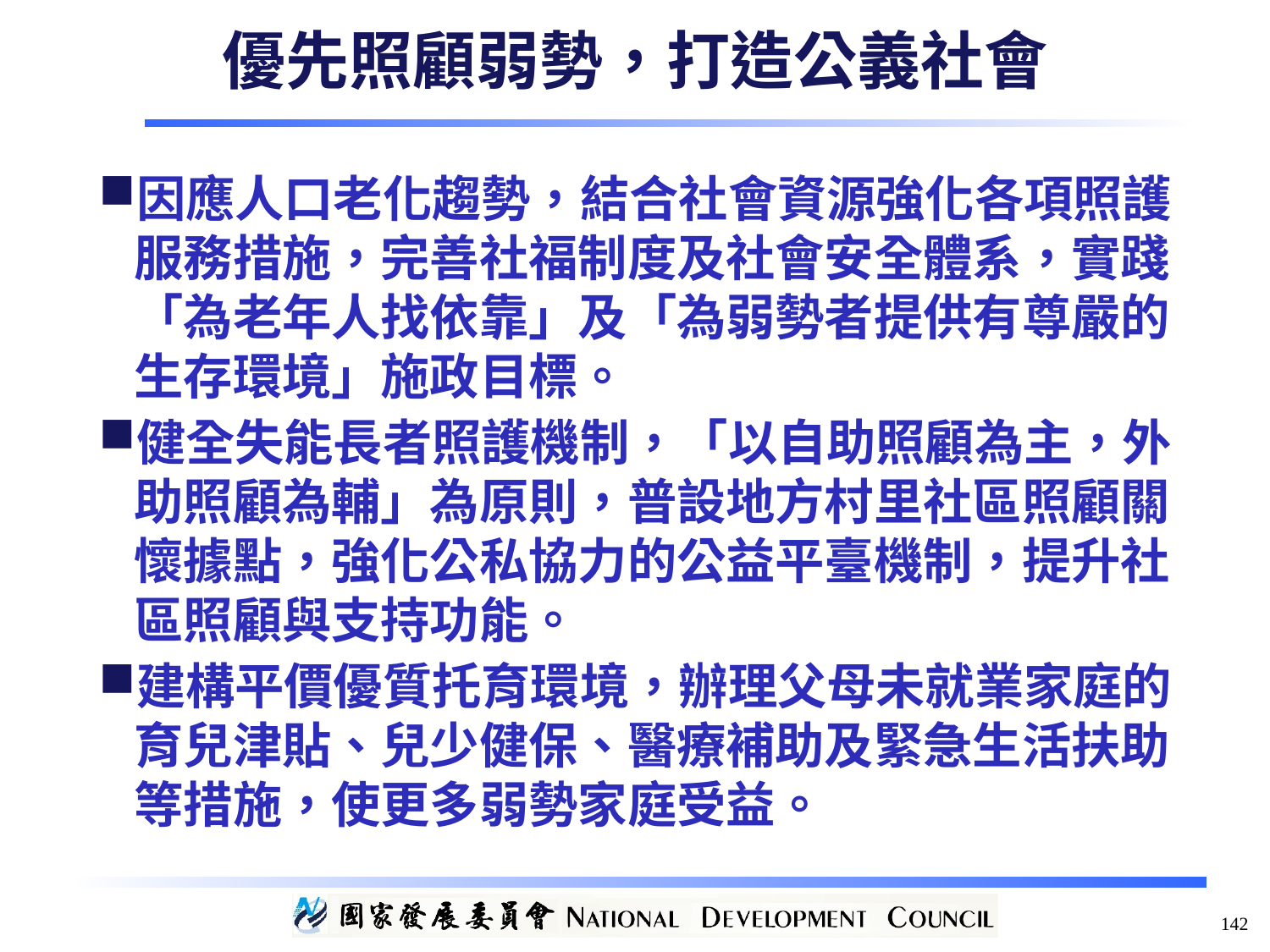

優先照顧弱勢，打造公義社會
因應人口老化趨勢，結合社會資源強化各項照護服務措施，完善社福制度及社會安全體系，實踐「為老年人找依靠」及「為弱勢者提供有尊嚴的生存環境」施政目標。
健全失能長者照護機制，「以自助照顧為主，外助照顧為輔」為原則，普設地方村里社區照顧關懷據點，強化公私協力的公益平臺機制，提升社區照顧與支持功能。
建構平價優質托育環境，辦理父母未就業家庭的育兒津貼、兒少健保、醫療補助及緊急生活扶助等措施，使更多弱勢家庭受益。

142